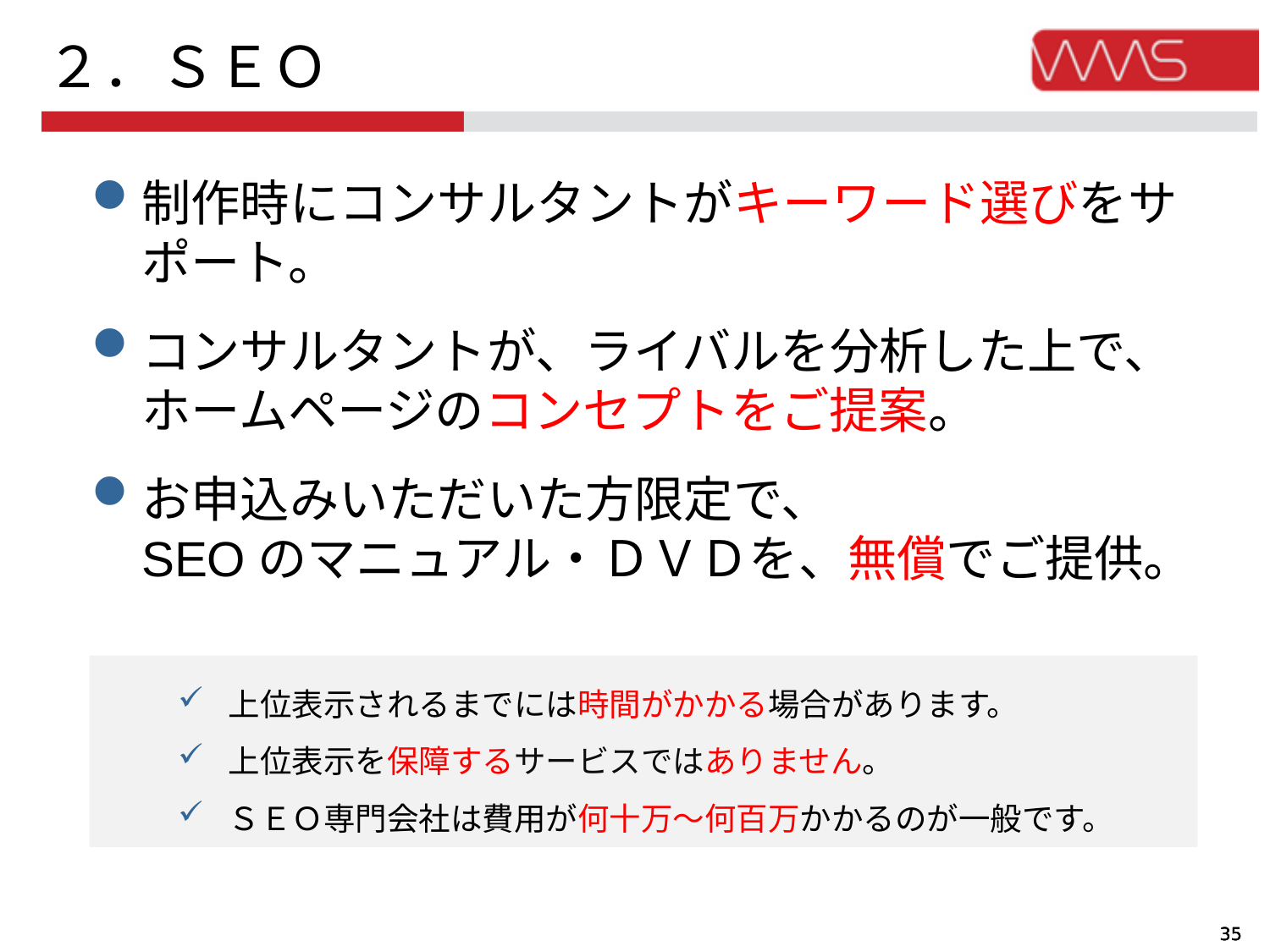

２．ＳＥＯ
制作時にコンサルタントがキーワード選びをサポート。
コンサルタントが、ライバルを分析した上で、ホームページのコンセプトをご提案。
お申込みいただいた方限定で、
SEOのマニュアル・ＤＶＤを、無償でご提供。
上位表示されるまでには時間がかかる場合があります。
上位表示を保障するサービスではありません。
ＳＥＯ専門会社は費用が何十万～何百万かかるのが一般です。
35
35
35